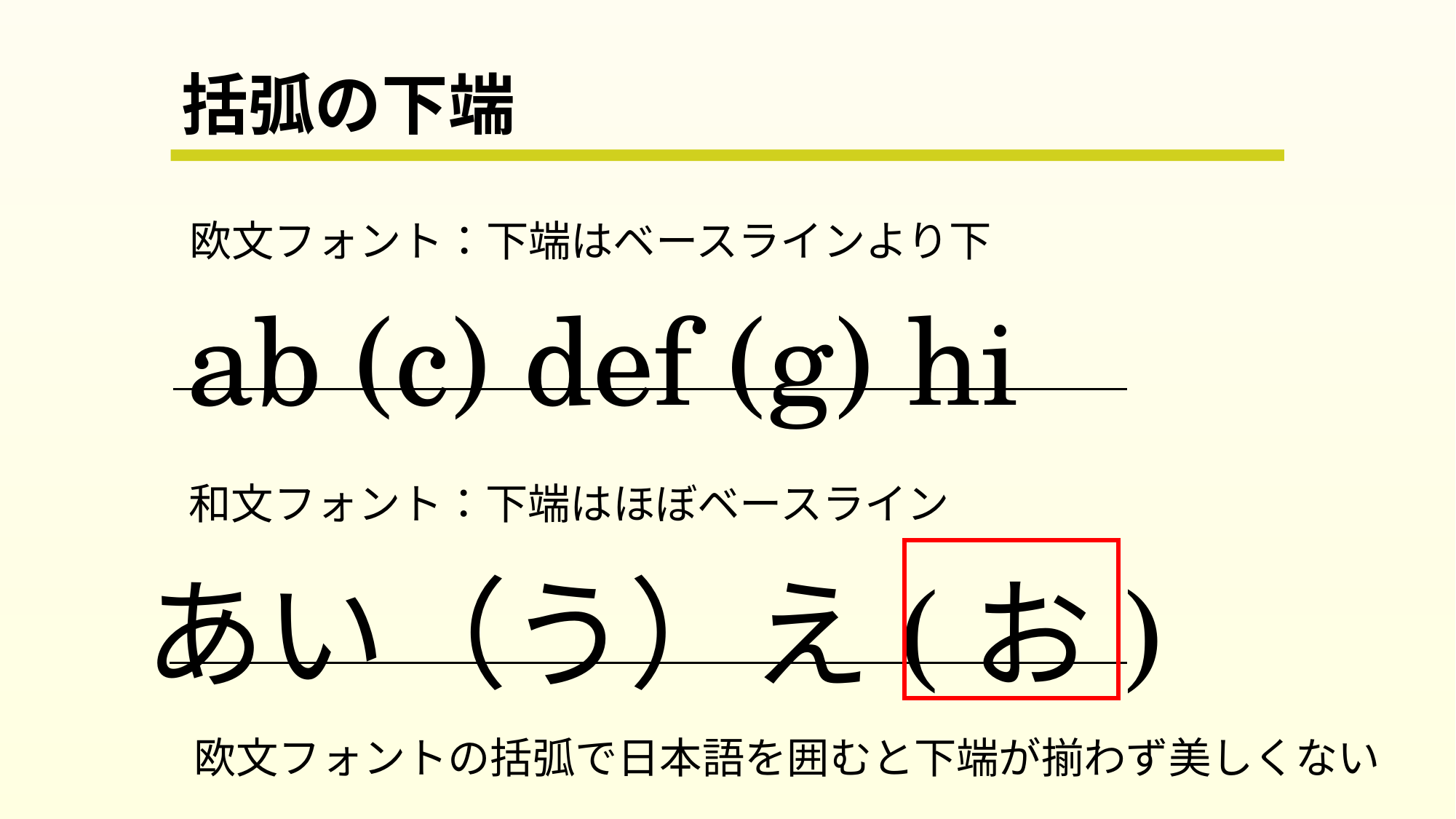

# 括弧の下端
欧文フォント：下端はベースラインより下
ab (c) def (g) hi
和文フォント：下端はほぼベースライン
あい（う）え(お)

欧文フォントの括弧で日本語を囲むと下端が揃わず美しくない